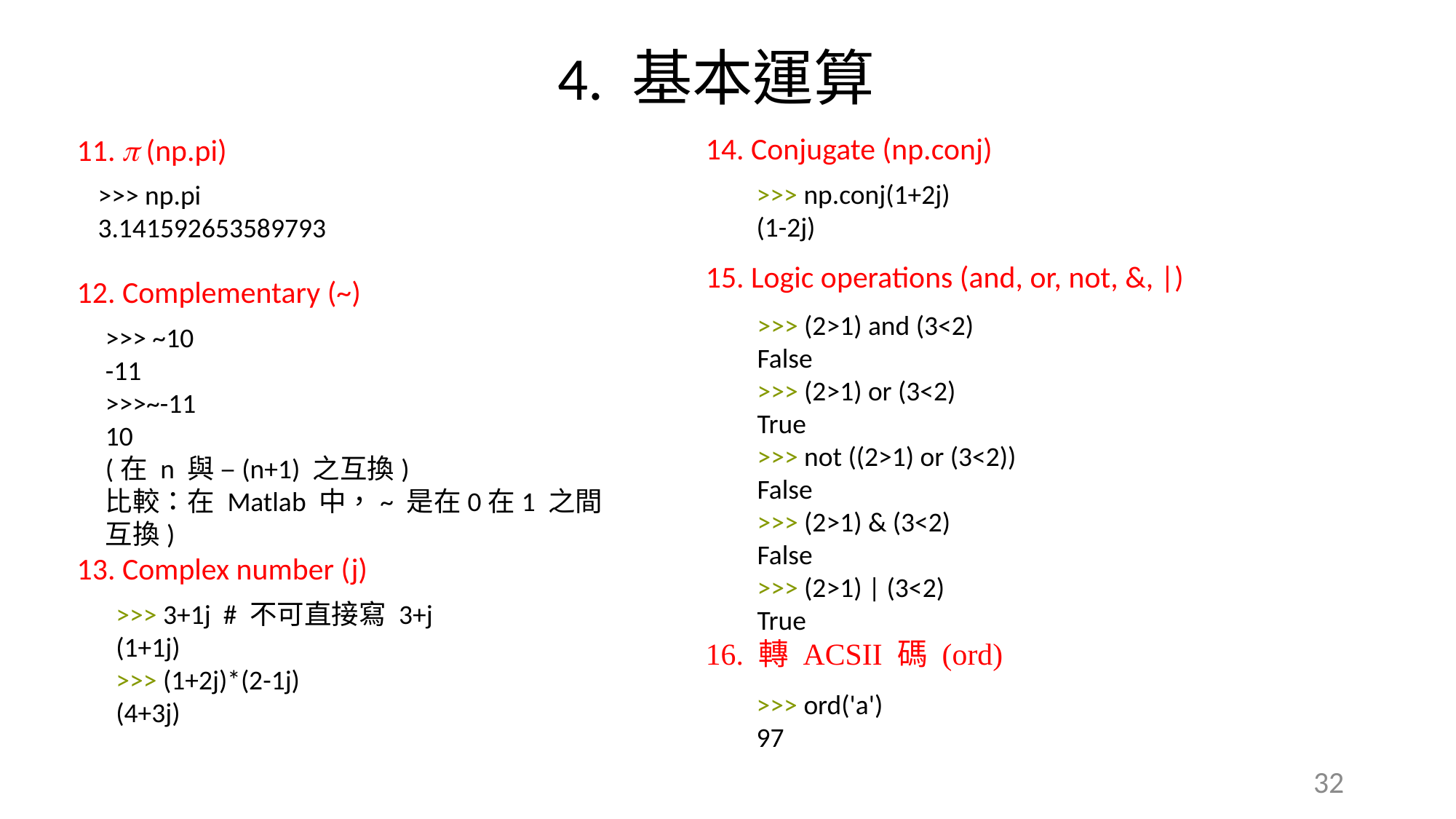

4. 基本運算
14. Conjugate (np.conj)
11. π (np.pi)
>>> np.conj(1+2j)
(1-2j)
>>> np.pi
3.141592653589793
15. Logic operations (and, or, not, &, |)
12. Complementary (~)
>>> (2>1) and (3<2)
False
>>> (2>1) or (3<2)
True
>>> not ((2>1) or (3<2))
False
>>> (2>1) & (3<2)
False
>>> (2>1) | (3<2)
True

>>> ~10
-11
>>>~-11
10
(在 n 與 –(n+1) 之互換)
比較：在 Matlab 中，~ 是在0在1 之間互換)
13. Complex number (j)
>>> 3+1j  # 不可直接寫 3+j
(1+1j)
>>> (1+2j)*(2-1j)
(4+3j)
16. 轉 ACSII 碼 (ord)
>>> ord('a')
97
32